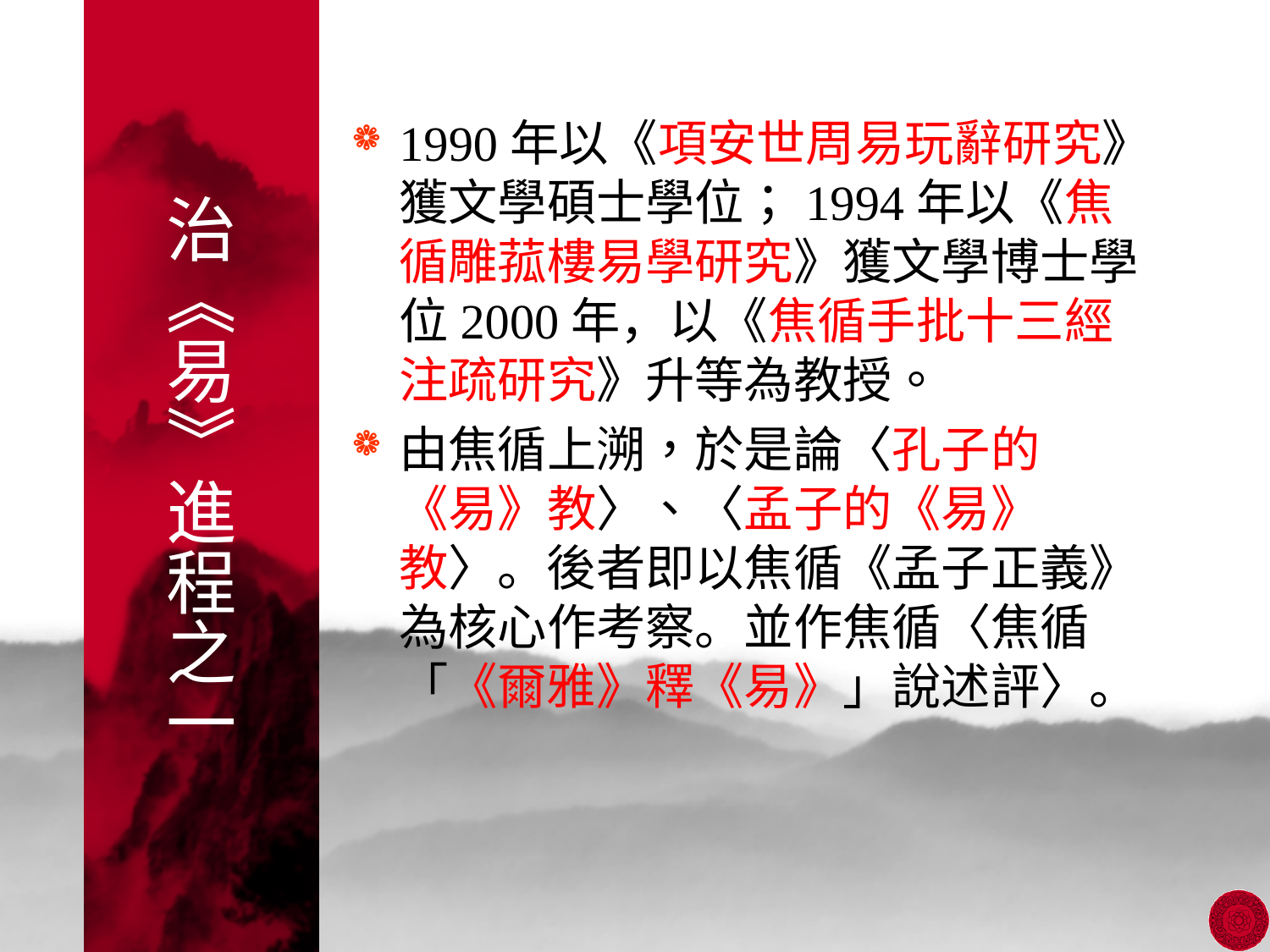

1990年以《項安世周易玩辭研究》獲文學碩士學位；1994年以《焦循雕菰樓易學研究》獲文學博士學位2000年，以《焦循手批十三經注疏研究》升等為教授。
由焦循上溯，於是論〈孔子的《易》教〉、〈孟子的《易》教〉。後者即以焦循《孟子正義》為核心作考察。並作焦循〈焦循「《爾雅》釋《易》」說述評〉。

# 治《易》進程之一